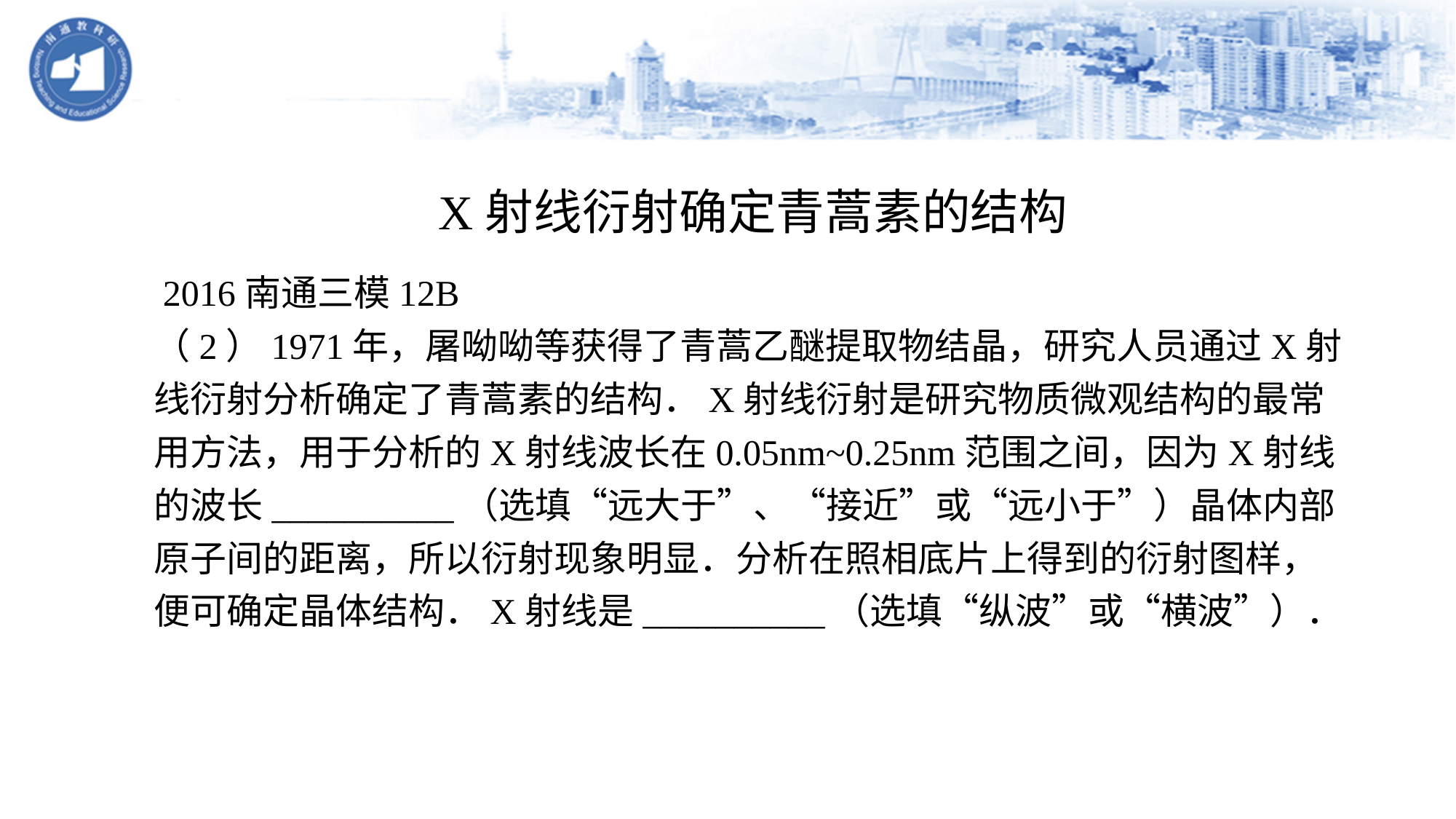

X射线衍射确定青蒿素的结构
 2016南通三模12B
（2）1971年，屠呦呦等获得了青蒿乙醚提取物结晶，研究人员通过X射线衍射分析确定了青蒿素的结构．X射线衍射是研究物质微观结构的最常用方法，用于分析的X射线波长在0.05nm~0.25nm范围之间，因为X射线的波长__________（选填“远大于”、“接近”或“远小于”）晶体内部原子间的距离，所以衍射现象明显．分析在照相底片上得到的衍射图样，便可确定晶体结构．X射线是__________（选填“纵波”或“横波”）．